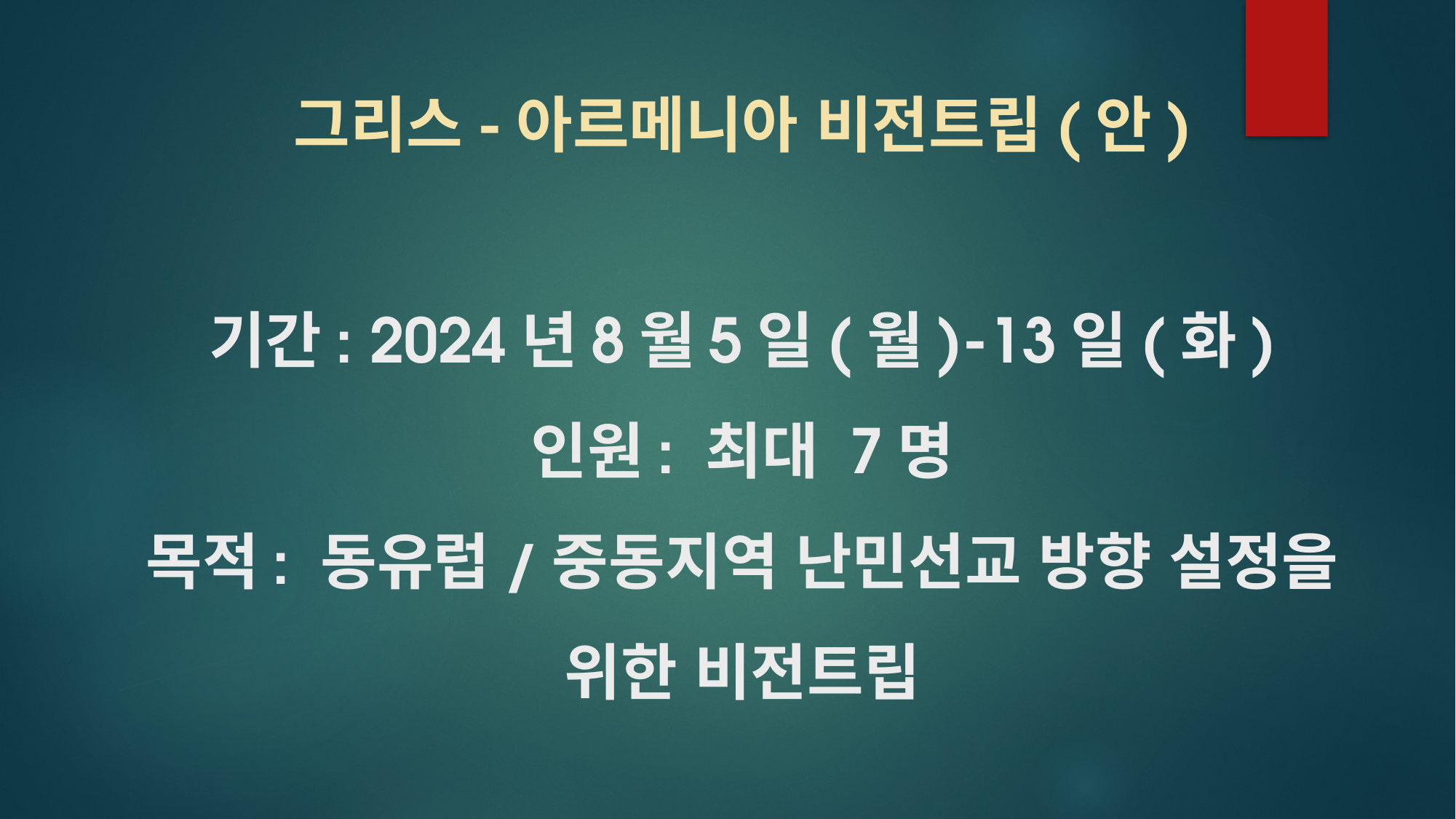

# 그리스-아르메니아 비전트립(안) 기간: 2024년8월5일(월)-13일(화) 인원: 최대 7명 목적: 동유럽/중동지역 난민선교 방향 설정을 위한 비전트립